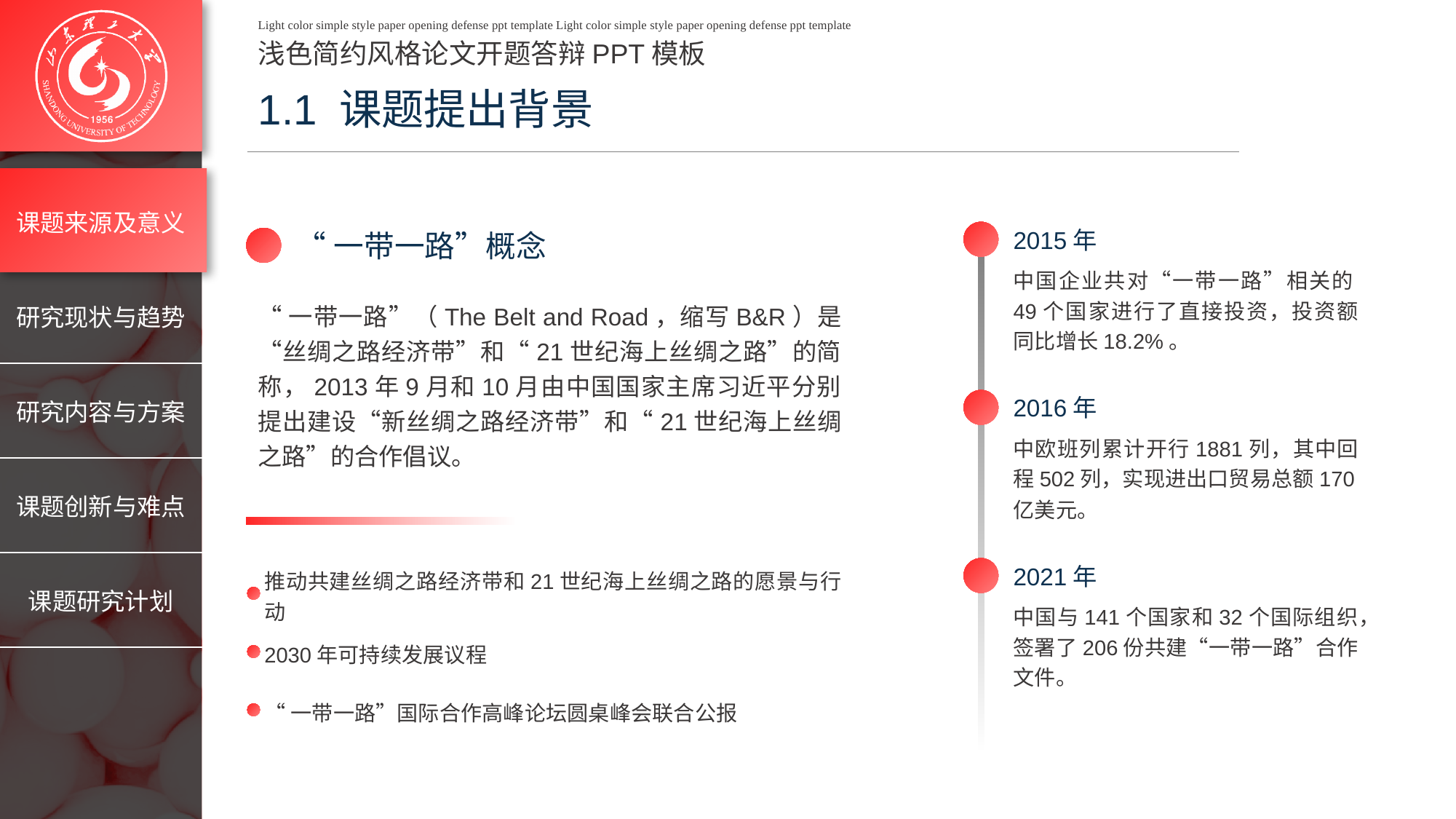

Light color simple style paper opening defense ppt template Light color simple style paper opening defense ppt template
浅色简约风格论文开题答辩PPT模板
1.1 课题提出背景
2015年
“一带一路”概念

中国企业共对“一带一路”相关的49个国家进行了直接投资，投资额同比增长18.2%。
“一带一路”（The Belt and Road，缩写B&R）是“丝绸之路经济带”和“21世纪海上丝绸之路”的简称，2013年9月和10月由中国国家主席习近平分别提出建设“新丝绸之路经济带”和“21世纪海上丝绸之路”的合作倡议。
2016年

中欧班列累计开行1881列，其中回程502列，实现进出口贸易总额170亿美元。

2021年

推动共建丝绸之路经济带和21世纪海上丝绸之路的愿景与行动

中国与141个国家和32个国际组织，签署了206份共建“一带一路”合作文件。
2030年可持续发展议程

“一带一路”国际合作高峰论坛圆桌峰会联合公报